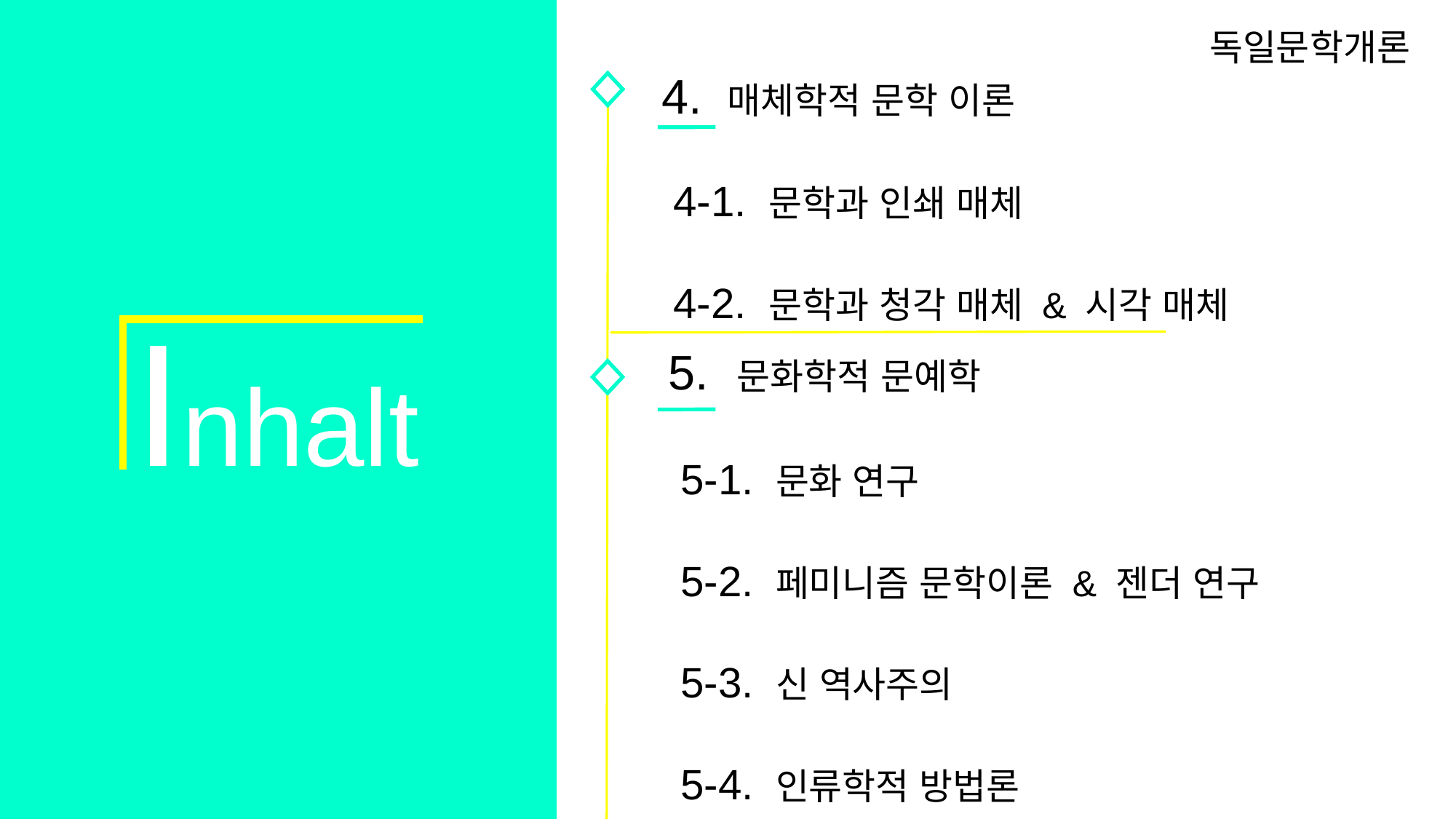

독일문학개론
4. 매체학적 문학 이론

 4-1. 문학과 인쇄 매체

 4-2. 문학과 청각 매체 & 시각 매체

Inhalt
5. 문화학적 문예학

 5-1. 문화 연구

 5-2. 페미니즘 문학이론 & 젠더 연구

 5-3. 신 역사주의

 5-4. 인류학적 방법론